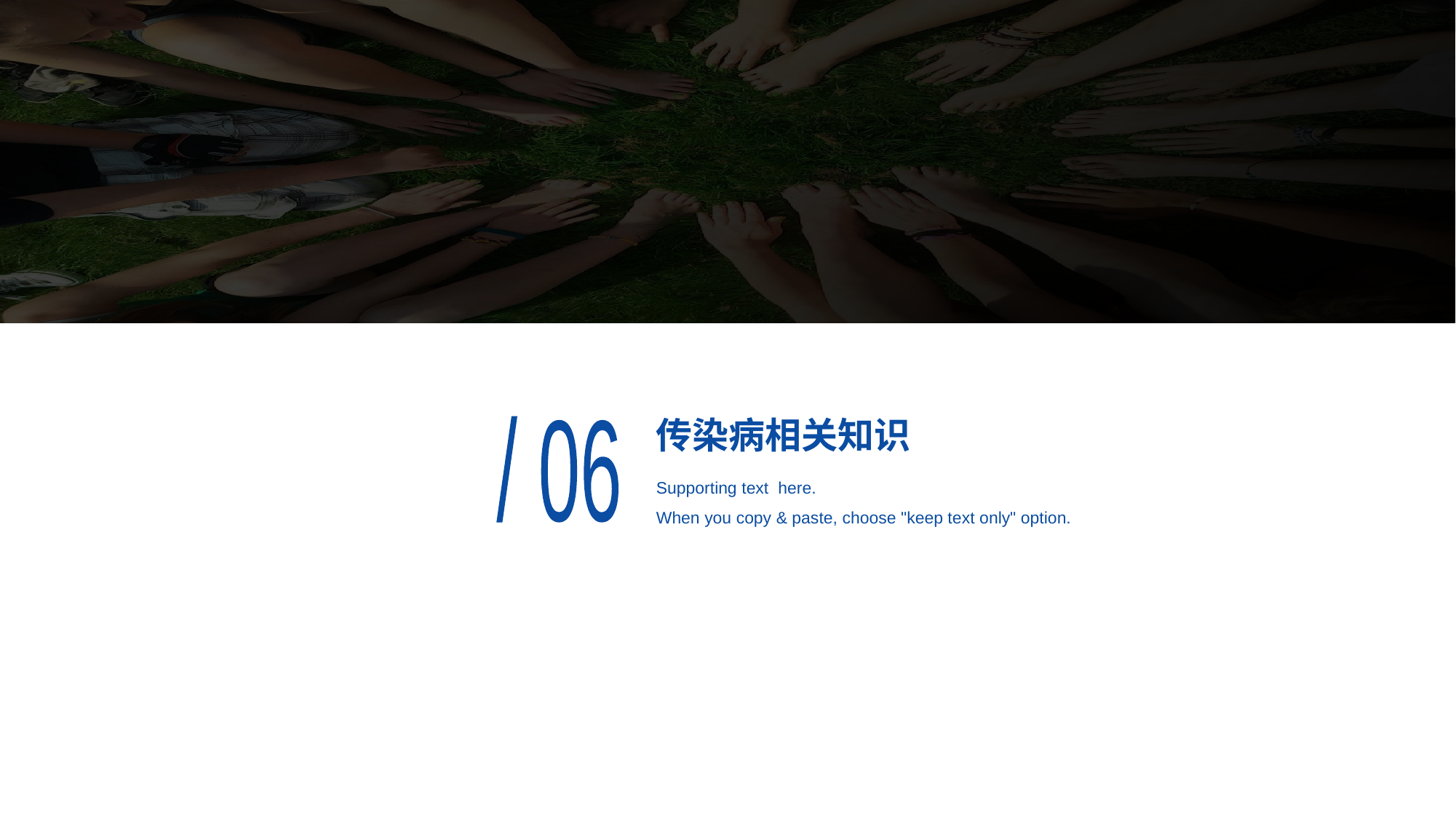

# 传染病相关知识
/ 06
Supporting text  here.
When you copy & paste, choose "keep text only" option.